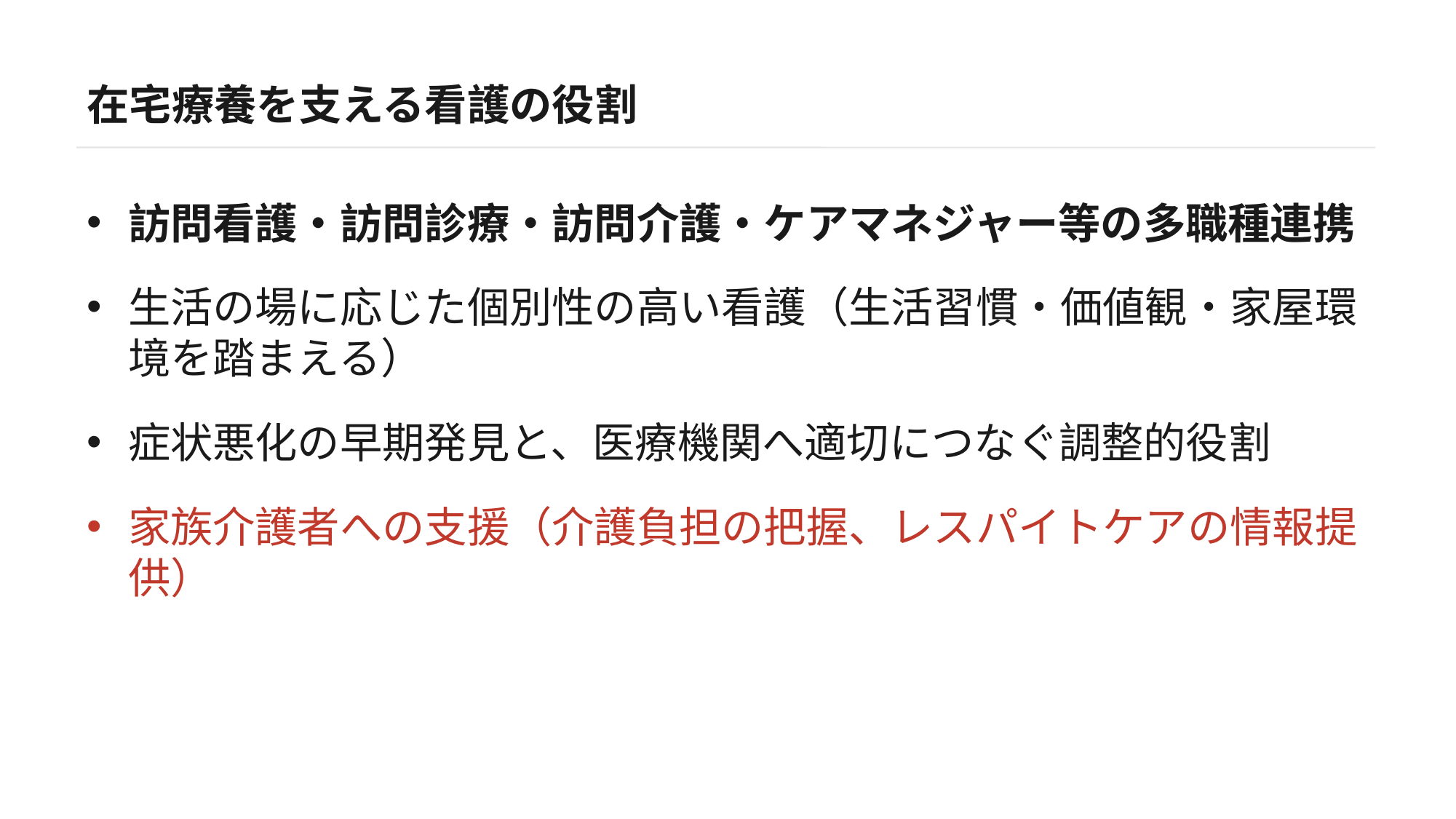

在宅療養を支える看護の役割

訪問看護・訪問診療・訪問介護・ケアマネジャー等の多職種連携
生活の場に応じた個別性の高い看護（生活習慣・価値観・家屋環境を踏まえる）
症状悪化の早期発見と、医療機関へ適切につなぐ調整的役割
家族介護者への支援（介護負担の把握、レスパイトケアの情報提供）